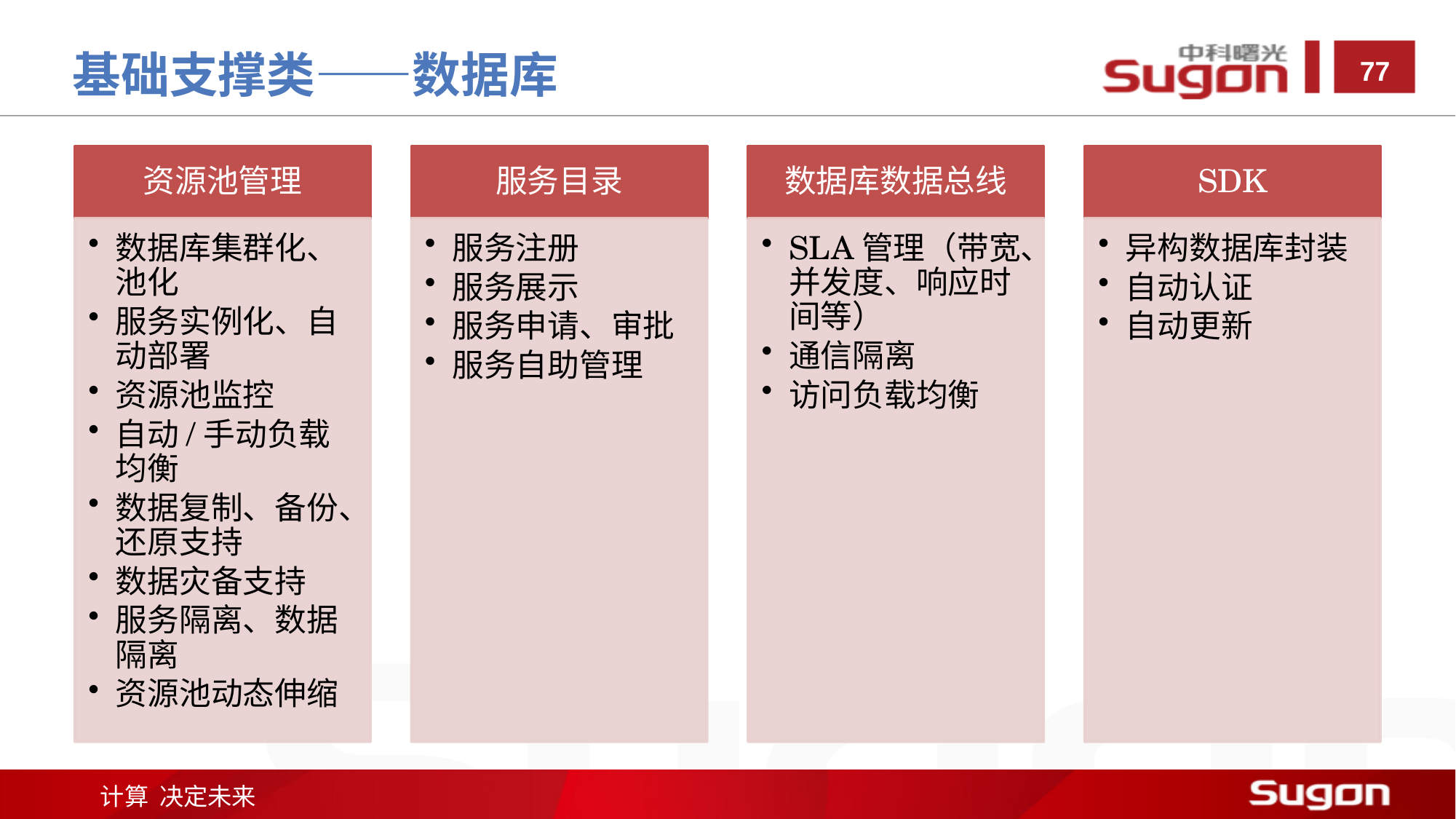

基础支撑类——数据库
资源池管理
数据库集群化、池化
服务实例化、自动部署
资源池监控
自动/手动负载均衡
数据复制、备份、还原支持
数据灾备支持
服务隔离、数据隔离
资源池动态伸缩
服务目录
服务注册
服务展示
服务申请、审批
服务自助管理
数据库数据总线
SLA管理（带宽、并发度、响应时间等）
通信隔离
访问负载均衡
SDK
异构数据库封装
自动认证
自动更新